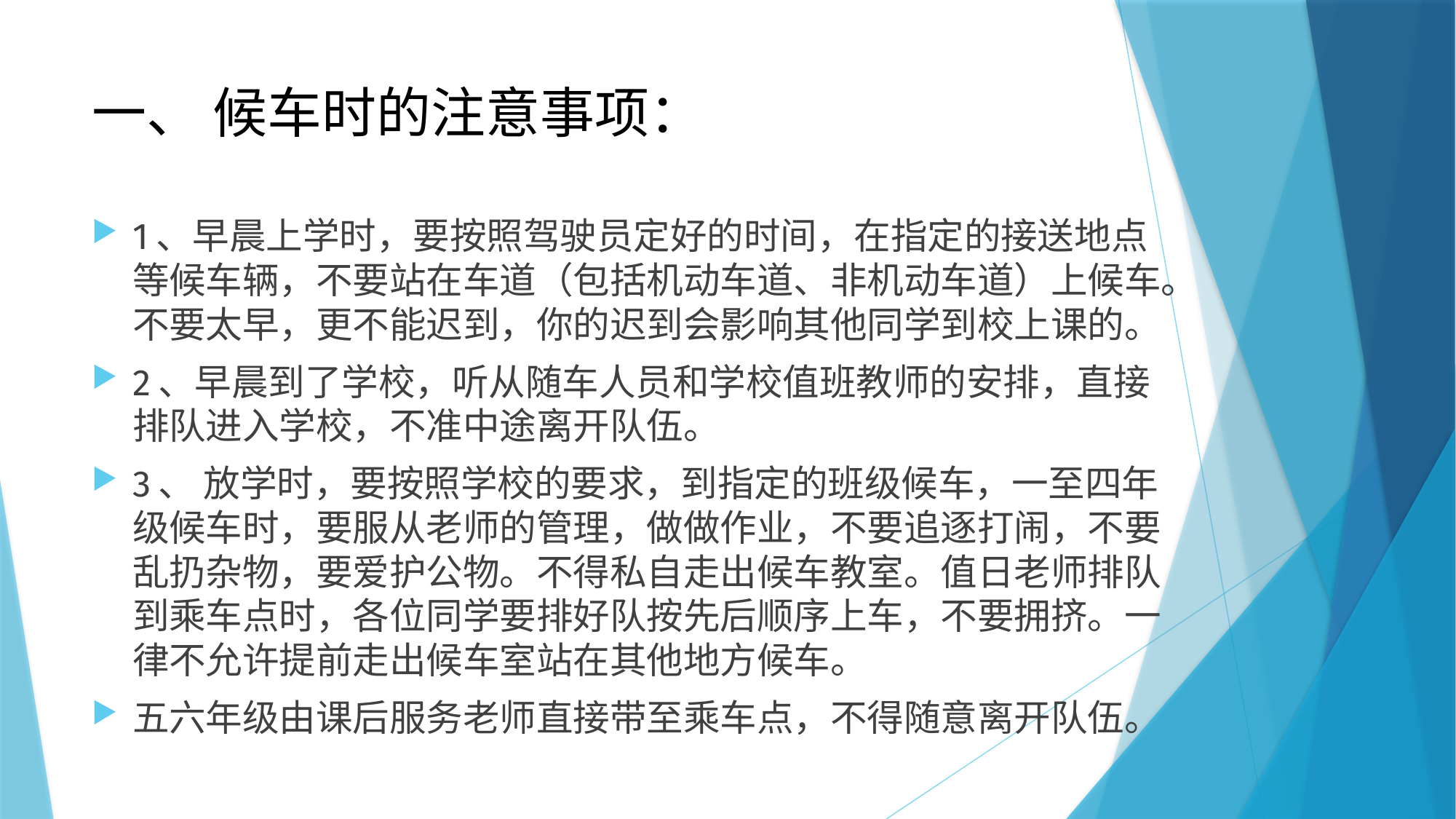

# 一、 候车时的注意事项：
1、早晨上学时，要按照驾驶员定好的时间，在指定的接送地点等候车辆，不要站在车道（包括机动车道、非机动车道）上候车。不要太早，更不能迟到，你的迟到会影响其他同学到校上课的。
2、早晨到了学校，听从随车人员和学校值班教师的安排，直接排队进入学校，不准中途离开队伍。
3、 放学时，要按照学校的要求，到指定的班级候车，一至四年级候车时，要服从老师的管理，做做作业，不要追逐打闹，不要乱扔杂物，要爱护公物。不得私自走出候车教室。值日老师排队到乘车点时，各位同学要排好队按先后顺序上车，不要拥挤。一律不允许提前走出候车室站在其他地方候车。
五六年级由课后服务老师直接带至乘车点，不得随意离开队伍。